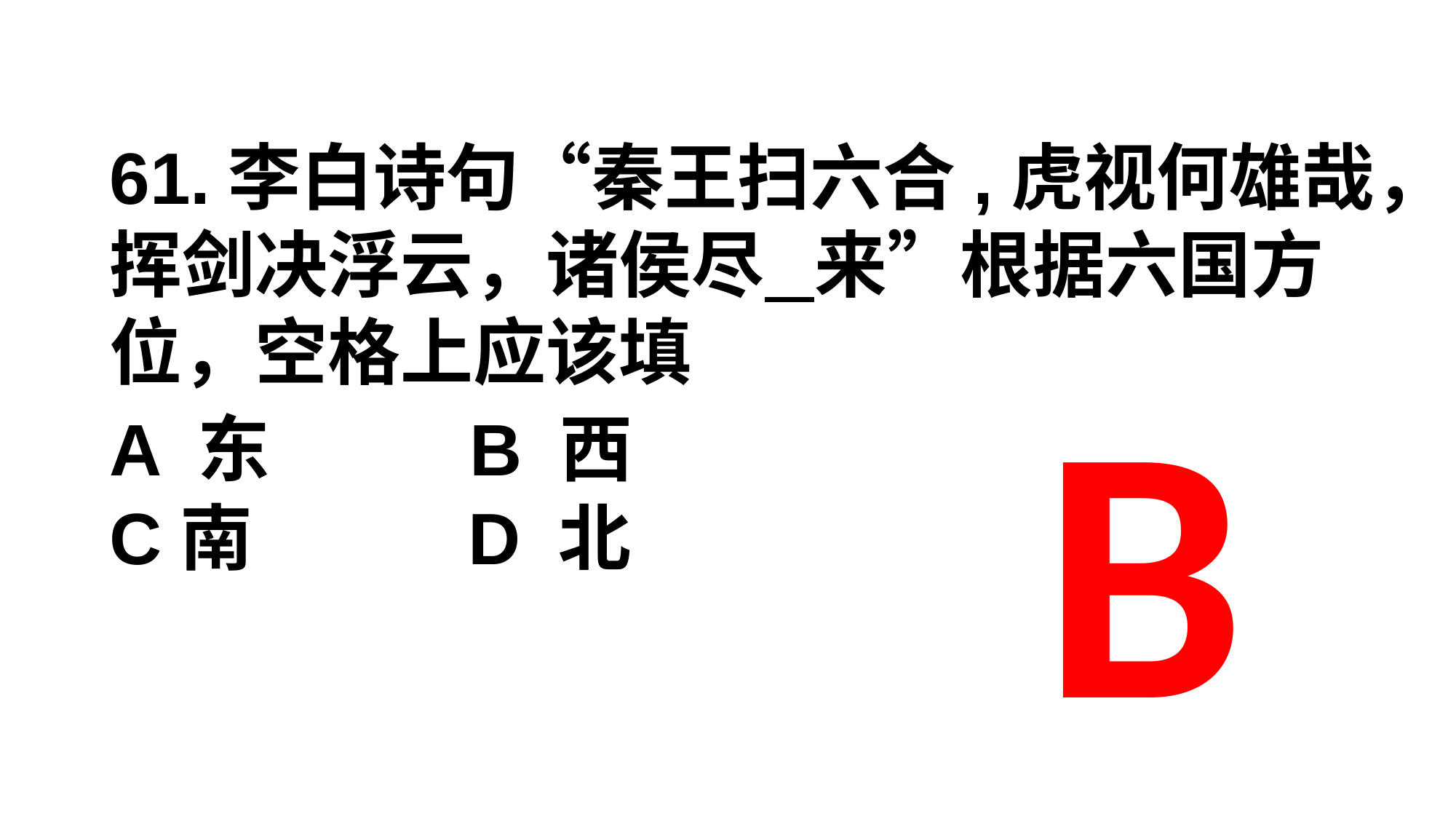

61.李白诗句“秦王扫六合,虎视何雄哉，挥剑决浮云，诸侯尽   来”根据六国方位，空格上应该填
A 东           B 西
C南            D 北

B